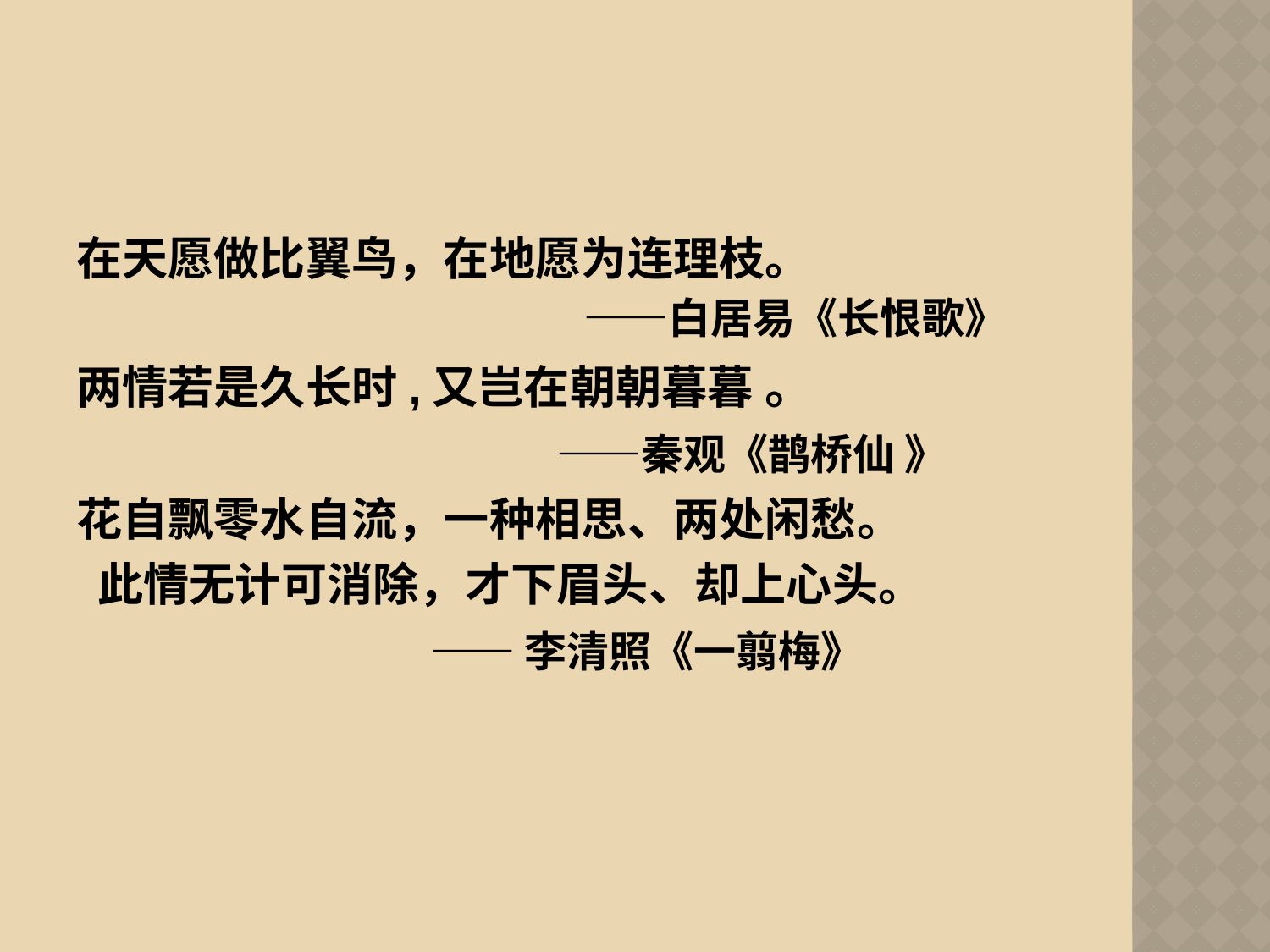

#
在天愿做比翼鸟，在地愿为连理枝。
 　　　　　　　　　　——白居易《长恨歌》
两情若是久长时,又岂在朝朝暮暮 。
　　　　　　　　　　  ——秦观《鹊桥仙 》
花自飘零水自流，一种相思、两处闲愁。
 此情无计可消除，才下眉头、却上心头。
　　　　　            —— 李清照《一翦梅》